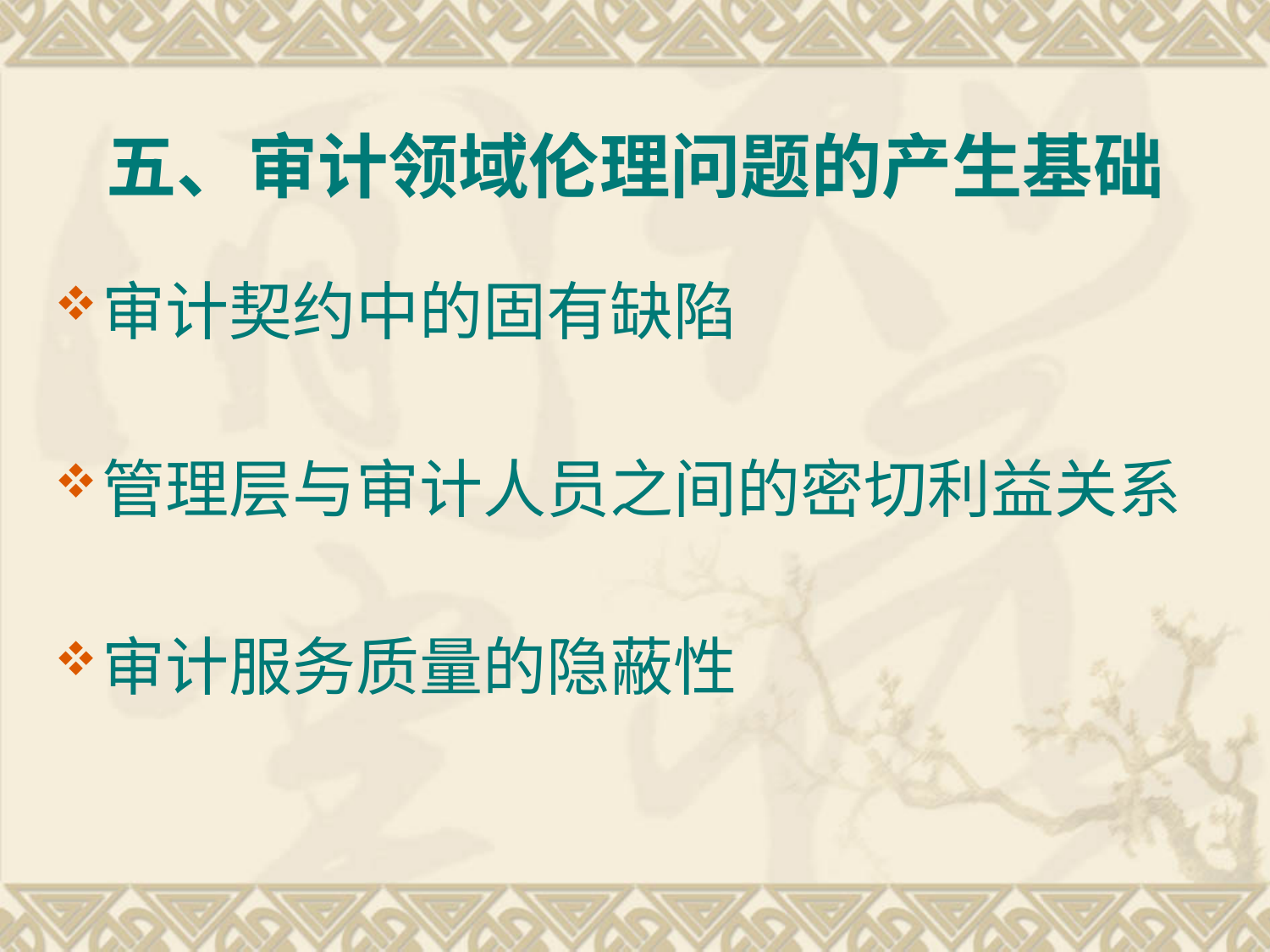

五、审计领域伦理问题的产生基础
审计契约中的固有缺陷

管理层与审计人员之间的密切利益关系

审计服务质量的隐蔽性